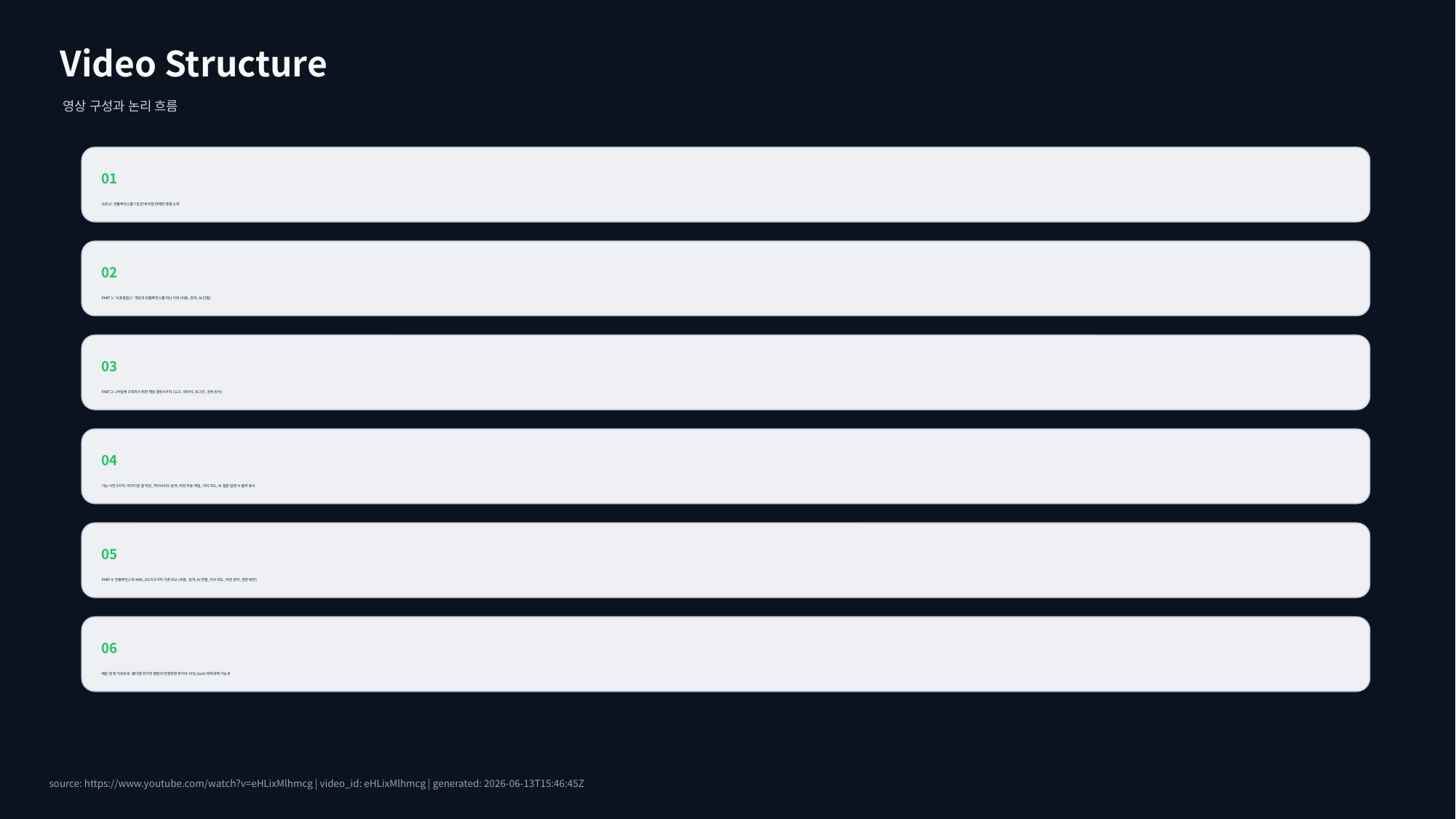

Video Structure
영상 구성과 논리 흐름

01
오프닝: 컨플루언스를 7일 만에 직접 대체한 경험 소개

02
PART 1: '사포칼립스' 개념과 컨플루언스를 떠난 이유 (비용, 검색, AI 단절)

03
PART 2: 1주일에 구축하기 위한 핵심 결정 4가지 (도구, 데이터, 로그인, 검색 방식)

04
기능 시연 5가지: 마크다운 글 작성, 하이브리드 검색, 버전 자동 백업, 지식 지도, AI 질문 답변 시 출처 표시

05
PART 4: 컨플루언스와 KMS_OS의 6가지 기준 비교 (비용, 검색, AI 연결, 지식 지도, 버전 관리, 권한 화면)

06
배운 점 및 아웃트로: 폴더형 위키의 종말과 연결망형 위키의 시대, SaaS 자체 대체 가능성
source: https://www.youtube.com/watch?v=eHLixMlhmcg | video_id: eHLixMlhmcg | generated: 2026-06-13T15:46:45Z